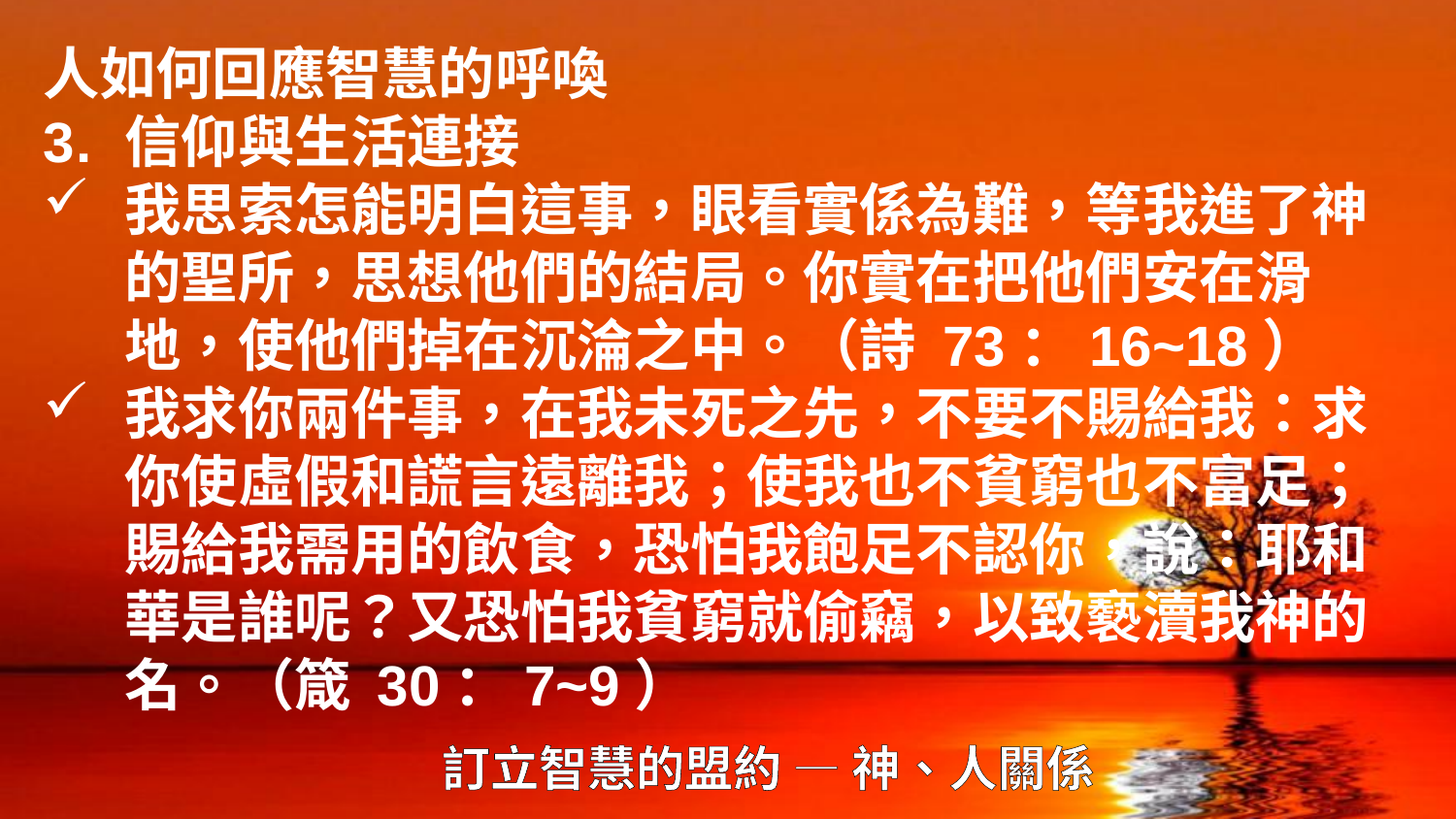

人如何回應智慧的呼喚
信仰與生活連接
我思索怎能明白這事，眼看實係為難，等我進了神的聖所，思想他們的結局。你實在把他們安在滑地，使他們掉在沉淪之中。（詩 73：16~18）
我求你兩件事，在我未死之先，不要不賜給我：求你使虛假和謊言遠離我；使我也不貧窮也不富足；賜給我需用的飲食，恐怕我飽足不認你，說：耶和華是誰呢？又恐怕我貧窮就偷竊，以致褻瀆我神的名。（箴 30：7~9）
# 訂立智慧的盟約 — 神、人關係